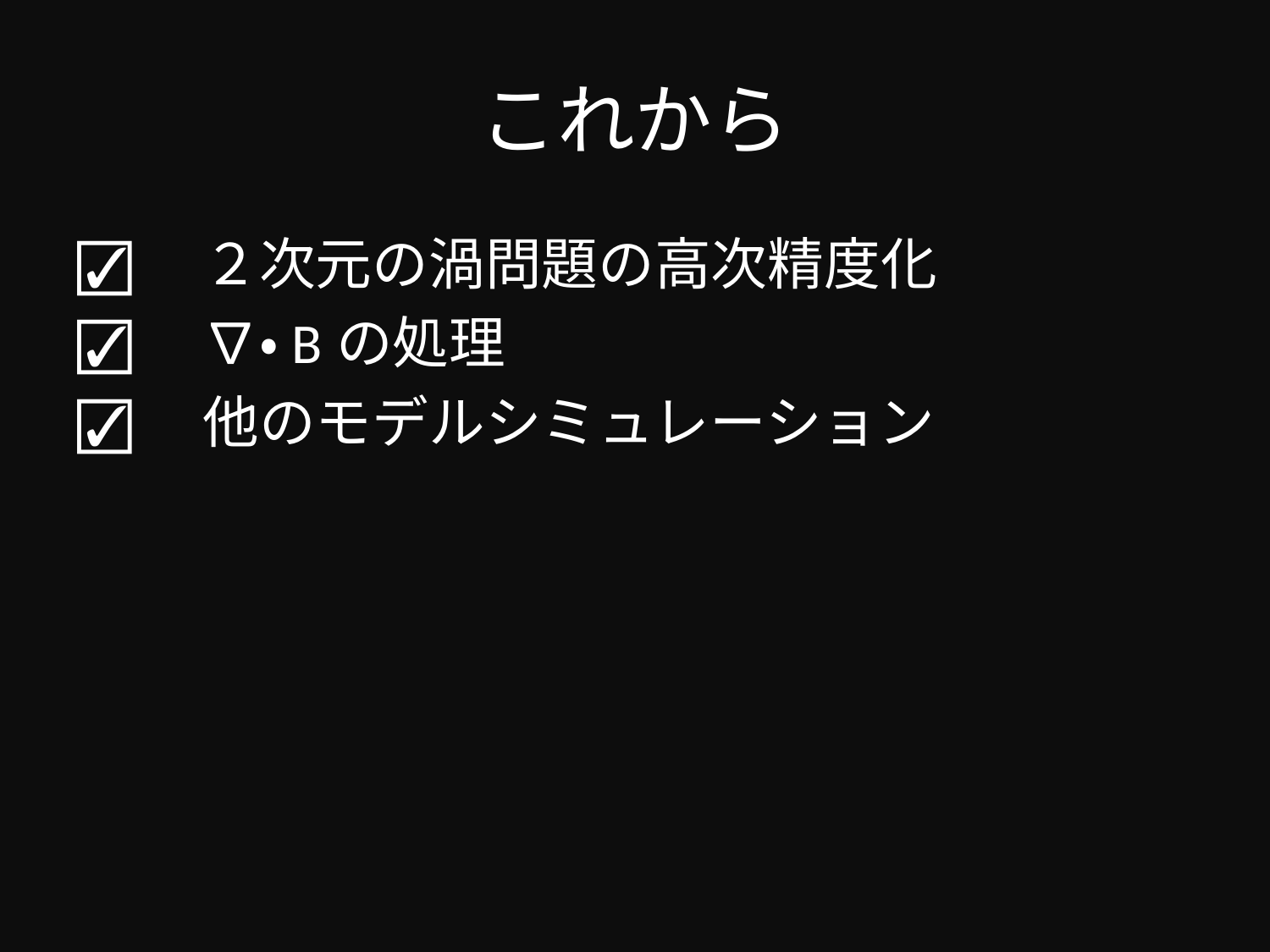

# これから
☑　２次元の渦問題の高次精度化
☑　∇・Bの処理
☑　他のモデルシミュレーション